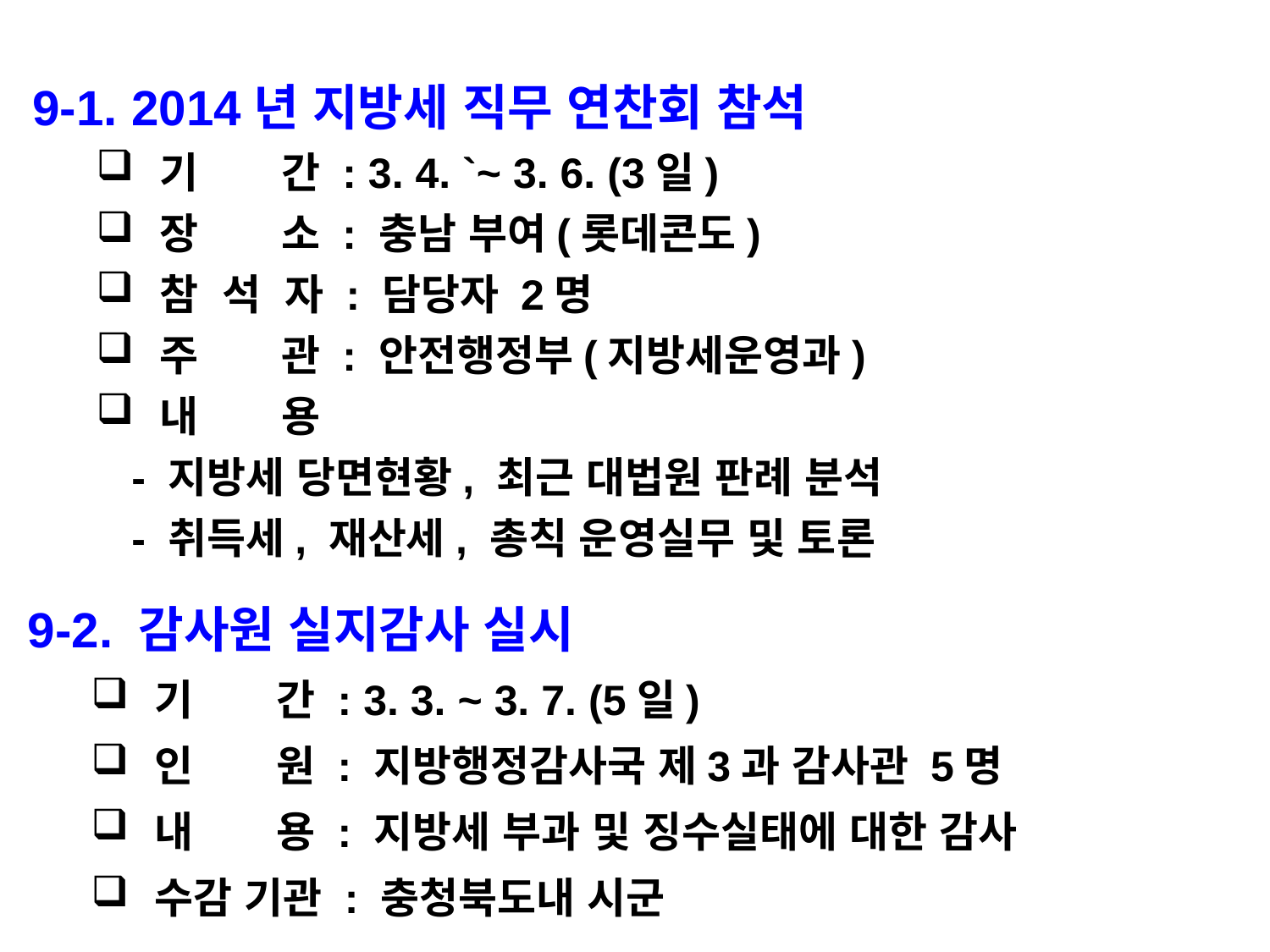

9-1. 2014년 지방세 직무 연찬회 참석
기       간 : 3. 4. `~ 3. 6. (3일)
장       소 : 충남 부여(롯데콘도)
참  석  자 : 담당자 2명
주       관 : 안전행정부(지방세운영과)
내       용
   - 지방세 당면현황, 최근 대법원 판례 분석
   - 취득세, 재산세, 총칙 운영실무 및 토론
9-2. 감사원 실지감사 실시
기       간 : 3. 3. ~ 3. 7. (5일)
인       원 : 지방행정감사국 제3과 감사관 5명
내       용 : 지방세 부과 및 징수실태에 대한 감사
수감 기관 : 충청북도내 시군